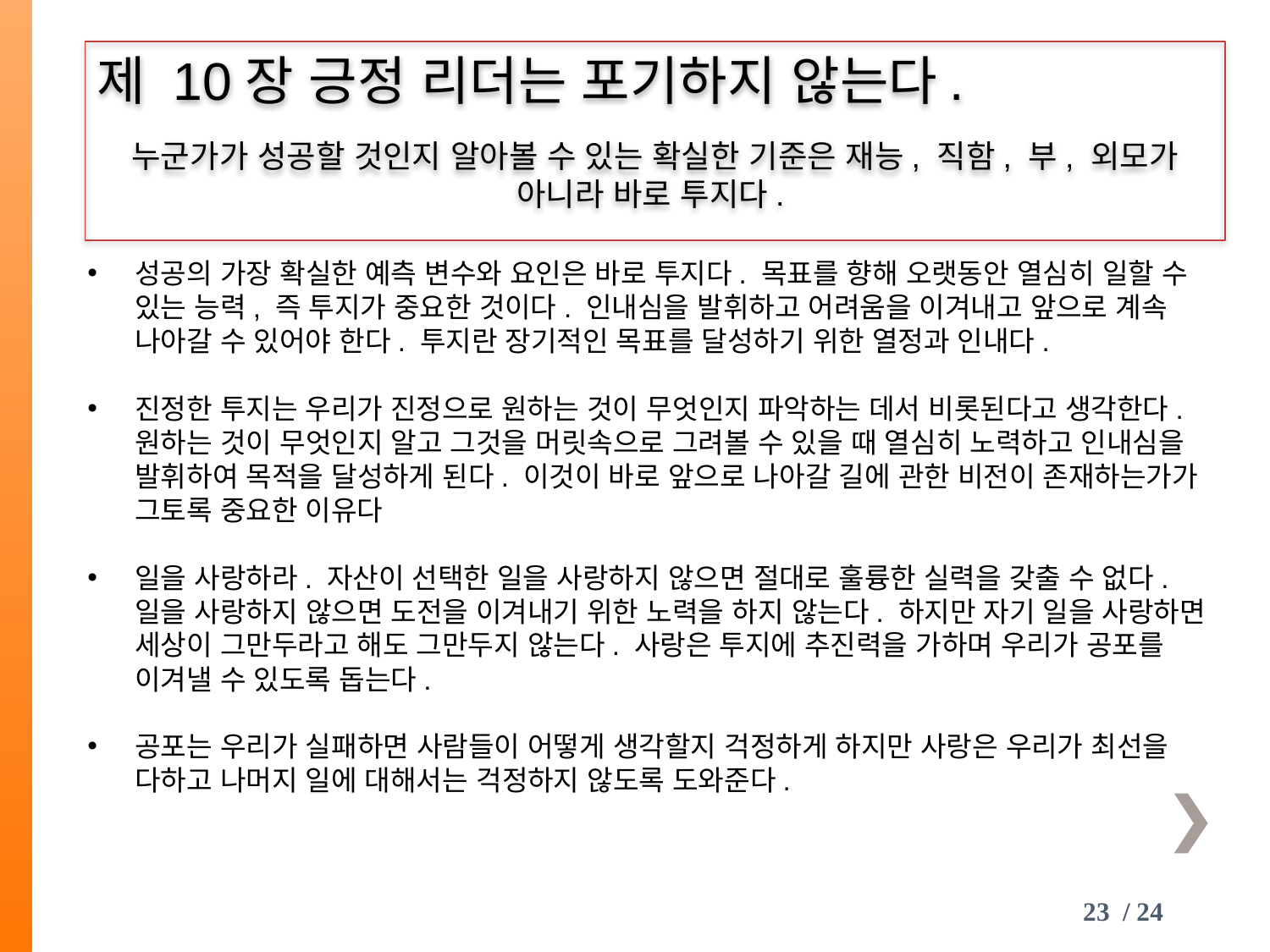

제 10장 긍정 리더는 포기하지 않는다.

누군가가 성공할 것인지 알아볼 수 있는 확실한 기준은 재능, 직함, 부, 외모가 아니라 바로 투지다.

성공의 가장 확실한 예측 변수와 요인은 바로 투지다. 목표를 향해 오랫동안 열심히 일할 수 있는 능력, 즉 투지가 중요한 것이다. 인내심을 발휘하고 어려움을 이겨내고 앞으로 계속 나아갈 수 있어야 한다. 투지란 장기적인 목표를 달성하기 위한 열정과 인내다.

진정한 투지는 우리가 진정으로 원하는 것이 무엇인지 파악하는 데서 비롯된다고 생각한다. 원하는 것이 무엇인지 알고 그것을 머릿속으로 그려볼 수 있을 때 열심히 노력하고 인내심을 발휘하여 목적을 달성하게 된다. 이것이 바로 앞으로 나아갈 길에 관한 비전이 존재하는가가 그토록 중요한 이유다

일을 사랑하라. 자산이 선택한 일을 사랑하지 않으면 절대로 훌륭한 실력을 갖출 수 없다. 일을 사랑하지 않으면 도전을 이겨내기 위한 노력을 하지 않는다. 하지만 자기 일을 사랑하면 세상이 그만두라고 해도 그만두지 않는다. 사랑은 투지에 추진력을 가하며 우리가 공포를 이겨낼 수 있도록 돕는다.

공포는 우리가 실패하면 사람들이 어떻게 생각할지 걱정하게 하지만 사랑은 우리가 최선을 다하고 나머지 일에 대해서는 걱정하지 않도록 도와준다.
23  / 24